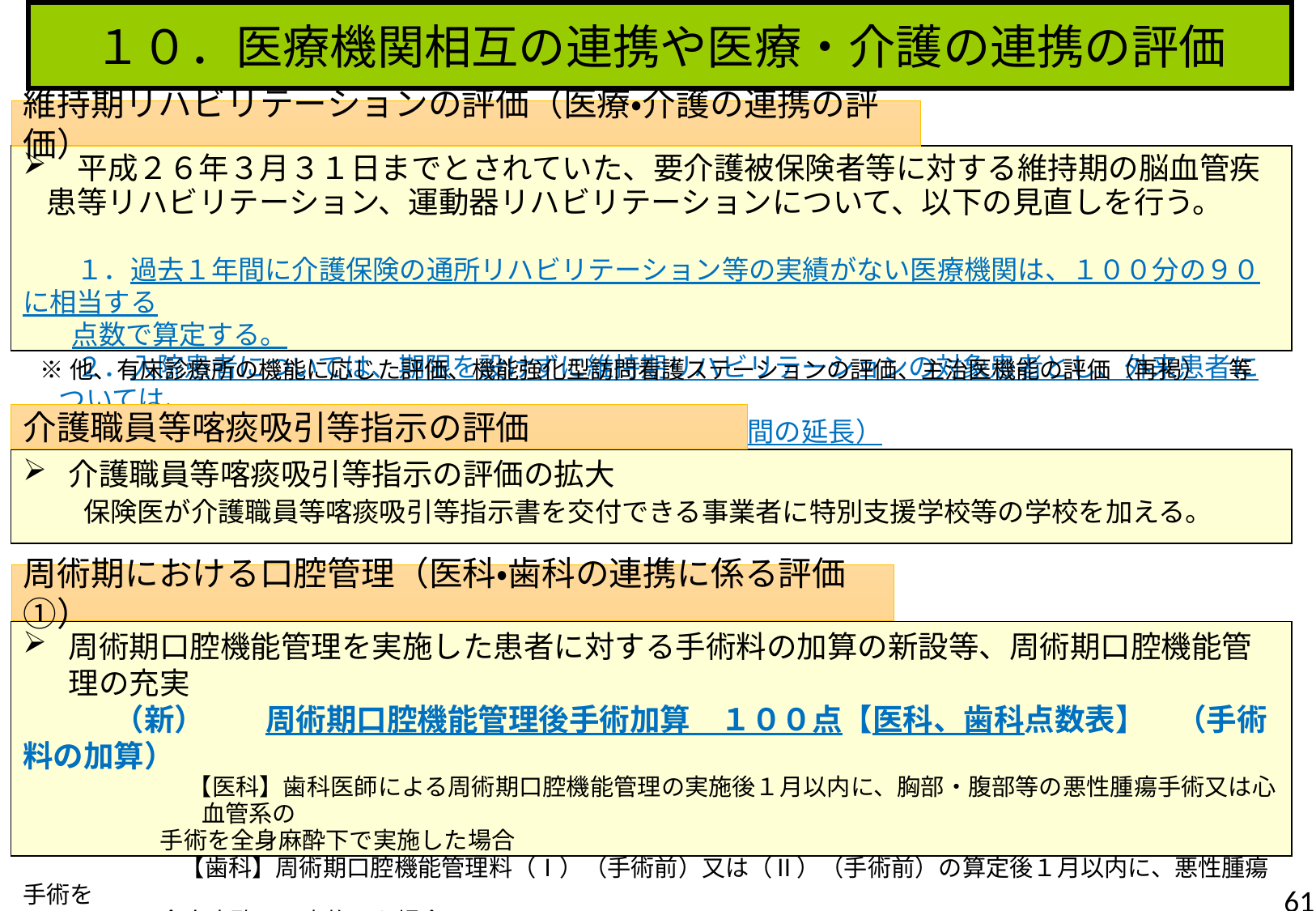

１０．医療機関相互の連携や医療・介護の連携の評価
維持期リハビリテーションの評価（医療・介護の連携の評価）
　平成２６年３月３１日までとされていた、要介護被保険者等に対する維持期の脳血管疾患等リハビリテーション、運動器リハビリテーションについて、以下の見直しを行う。
　　１．過去１年間に介護保険の通所リハビリテーション等の実績がない医療機関は、１００分の９０に相当する
       点数で算定する。
　　２．入院患者については、期限を設けずに維持期リハビリテーションの対象患者とし、外来患者については、
　　　原則として平成２８年３月３１日までとする。（２年間の延長）

※他、有床診療所の機能に応じた評価、機能強化型訪問看護ステーションの評価、主治医機能の評価（再掲）　等
介護職員等喀痰吸引等指示の評価
介護職員等喀痰吸引等指示の評価の拡大
　　保険医が介護職員等喀痰吸引等指示書を交付できる事業者に特別支援学校等の学校を加える。
周術期における口腔管理（医科・歯科の連携に係る評価①）
周術期口腔機能管理を実施した患者に対する手術料の加算の新設等、周術期口腔機能管理の充実
　　　（新）　　周術期口腔機能管理後手術加算　１００点【医科、歯科点数表】　（手術料の加算）
　　　　　　　【医科】歯科医師による周術期口腔機能管理の実施後１月以内に、胸部・腹部等の悪性腫瘍手術又は心血管系の
                         手術を全身麻酔下で実施した場合
 　　　　　　 【歯科】周術期口腔機能管理料（Ⅰ）（手術前）又は（Ⅱ）（手術前）の算定後１月以内に、悪性腫瘍手術を
                         全身麻酔下で実施した場合
61